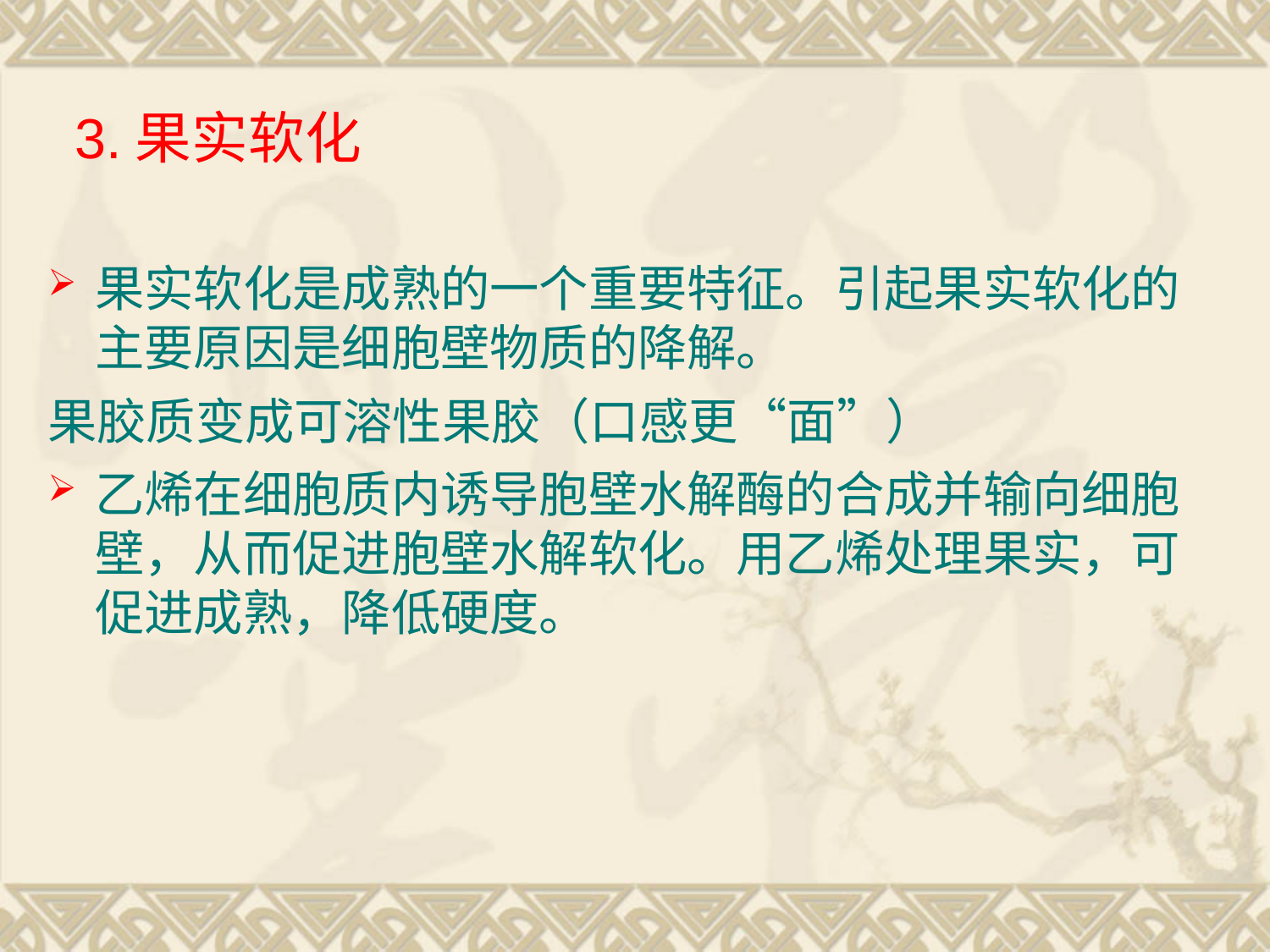

3.果实软化

果实软化是成熟的一个重要特征。引起果实软化的主要原因是细胞壁物质的降解。
果胶质变成可溶性果胶（口感更“面”）
乙烯在细胞质内诱导胞壁水解酶的合成并输向细胞壁，从而促进胞壁水解软化。用乙烯处理果实，可促进成熟，降低硬度。
22